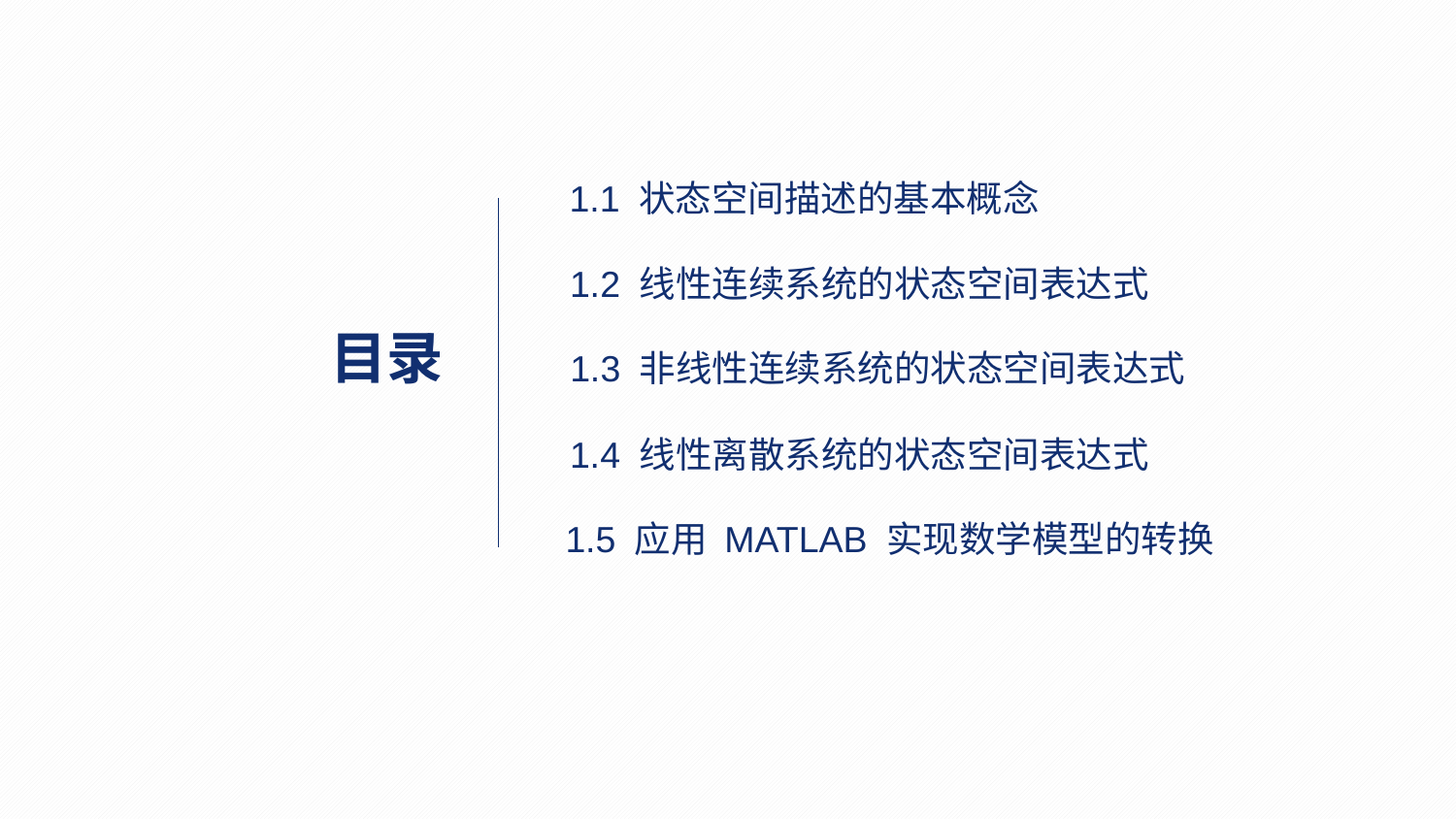

1.1 状态空间描述的基本概念
1.2 线性连续系统的状态空间表达式
目录
1.3 非线性连续系统的状态空间表达式
1.4 线性离散系统的状态空间表达式
1.5 应用 MATLAB 实现数学模型的转换